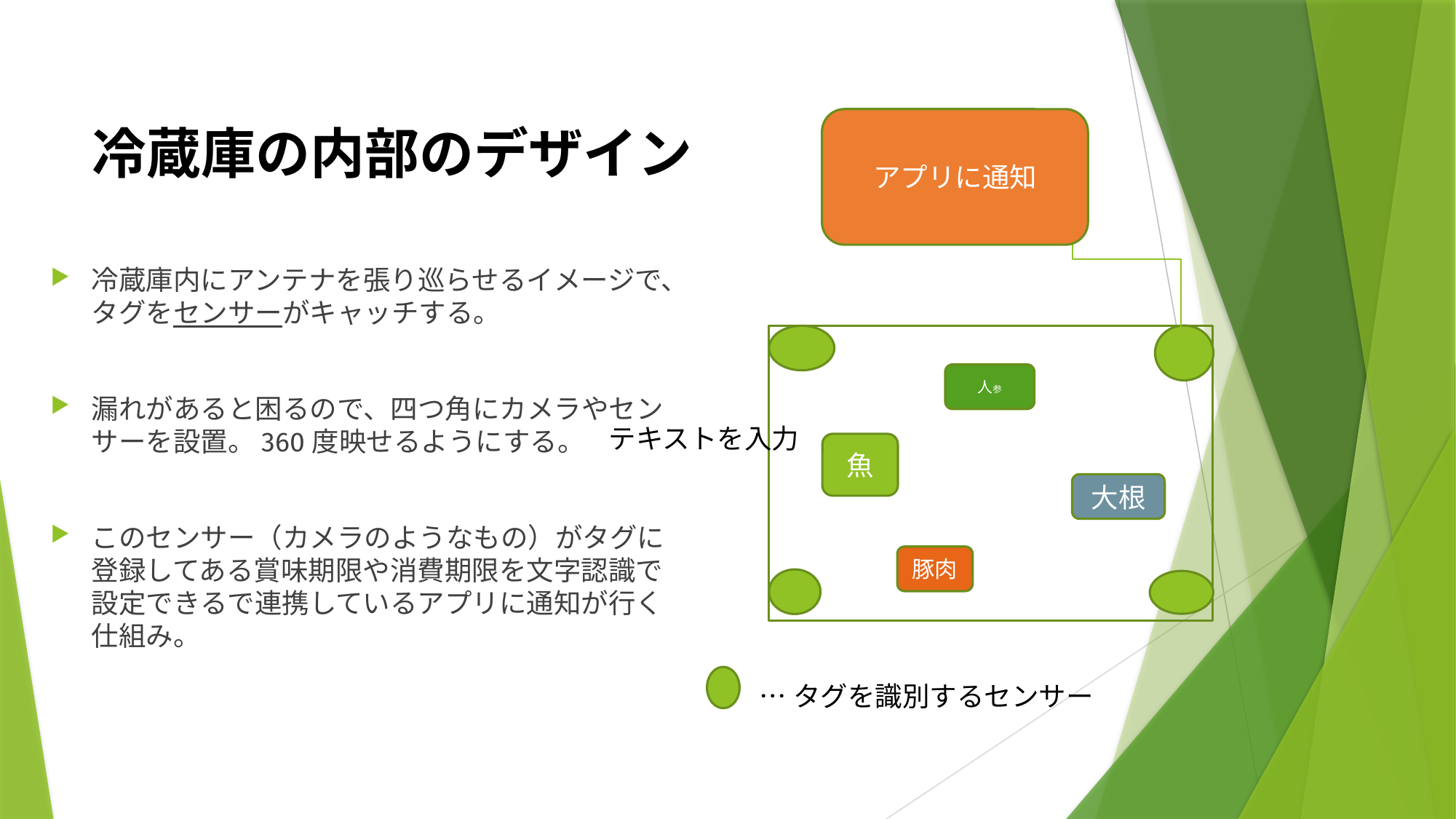

# 冷蔵庫の内部のデザイン
アプリに通知
冷蔵庫内にアンテナを張り巡らせるイメージで、タグをセンサーがキャッチする。

漏れがあると困るので、四つ角にカメラやセンサーを設置。360度映せるようにする。

このセンサー（カメラのようなもの）がタグに登録してある賞味期限や消費期限を文字認識で設定できるで連携しているアプリに通知が行く仕組み。

人参
テキストを入力
魚
大根
豚肉

…タグを識別するセンサー